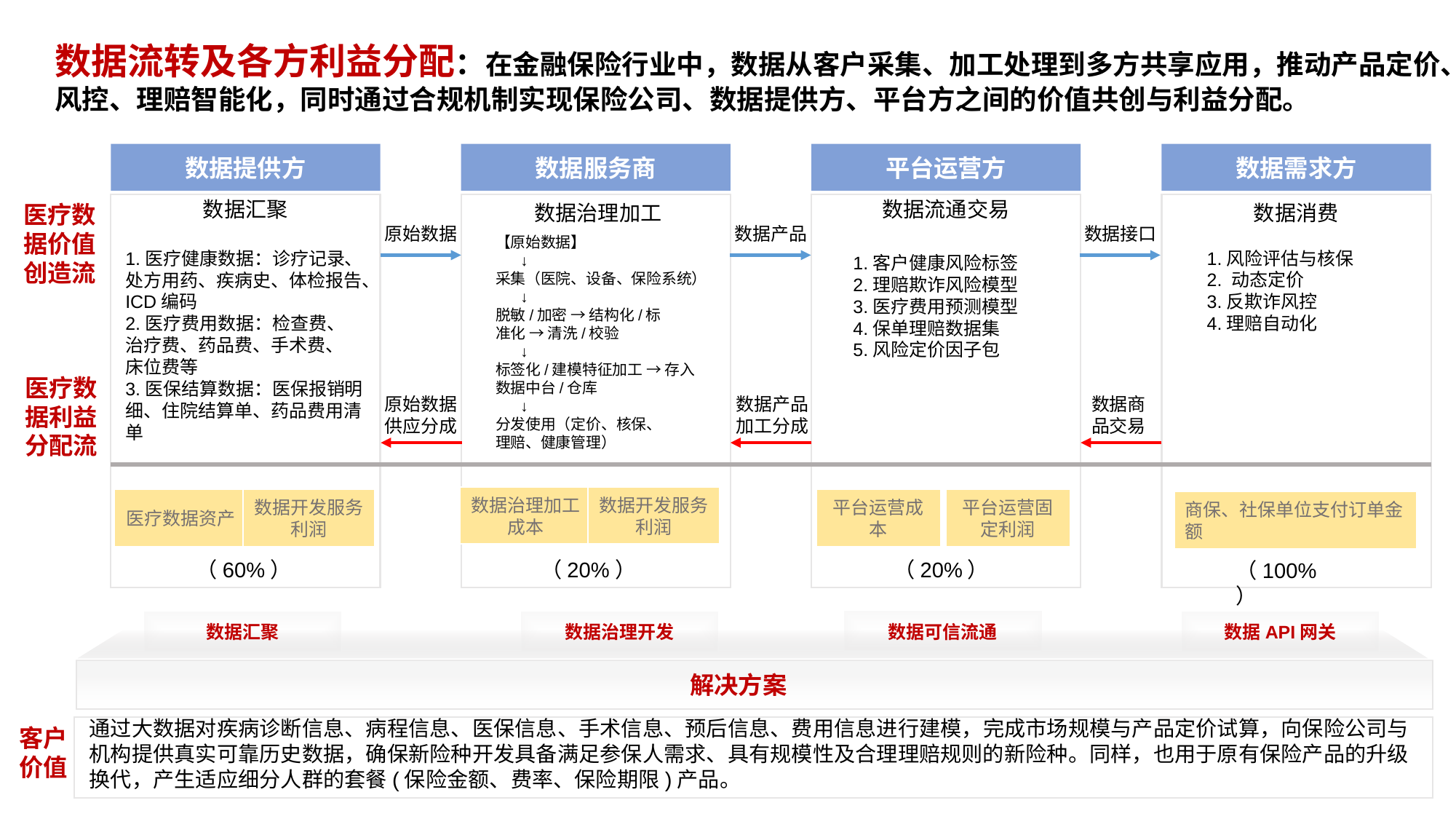

数据流转及各方利益分配：在金融保险行业中，数据从客户采集、加工处理到多方共享应用，推动产品定价、风控、理赔智能化，同时通过合规机制实现保险公司、数据提供方、平台方之间的价值共创与利益分配。
数据提供方
数据服务商
平台运营方
数据需求方
数据汇聚
数据流通交易

数据治理加工

数据消费
医疗数据价值创造流
原始数据
数据产品
数据接口
【原始数据】
      ↓
采集（医院、设备、保险系统）
      ↓
脱敏/加密 → 结构化/标
准化 → 清洗/校验
      ↓
标签化/建模特征加工 → 存入
数据中台/仓库
      ↓
分发使用（定价、核保、
理赔、健康管理）
1.医疗健康数据：诊疗记录、
处方用药、疾病史、体检报告、
ICD编码
2.医疗费用数据：检查费、
治疗费、药品费、手术费、
床位费等
3.医保结算数据：医保报销明
细、住院结算单、药品费用清
单
1.风险评估与核保
2. 动态定价
3.反欺诈风控
4.理赔自动化
1.客户健康风险标签
2.理赔欺诈风险模型
3.医疗费用预测模型
4.保单理赔数据集
5.风险定价因子包
医疗数据利益分配流
原始数据
供应分成
数据产品
加工分成
数据商
品交易
数据治理加工成本
数据开发服务利润
医疗数据资产
数据开发服务利润
平台运营成本
平台运营固定利润
商保、社保单位支付订单金额
（60%）
（20%）
（20%）
（100%）
数据可信流通
数据汇聚
数据治理开发
数据API网关

解决方案
通过大数据对疾病诊断信息、病程信息、医保信息、手术信息、预后信息、费用信息进行建模，完成市场规模与产品定价试算，向保险公司与
机构提供真实可靠历史数据，确保新险种开发具备满足参保人需求、具有规模性及合理理赔规则的新险种。同样，也用于原有保险产品的升级
换代，产生适应细分人群的套餐(保险金额、费率、保险期限)产品。
客户价值